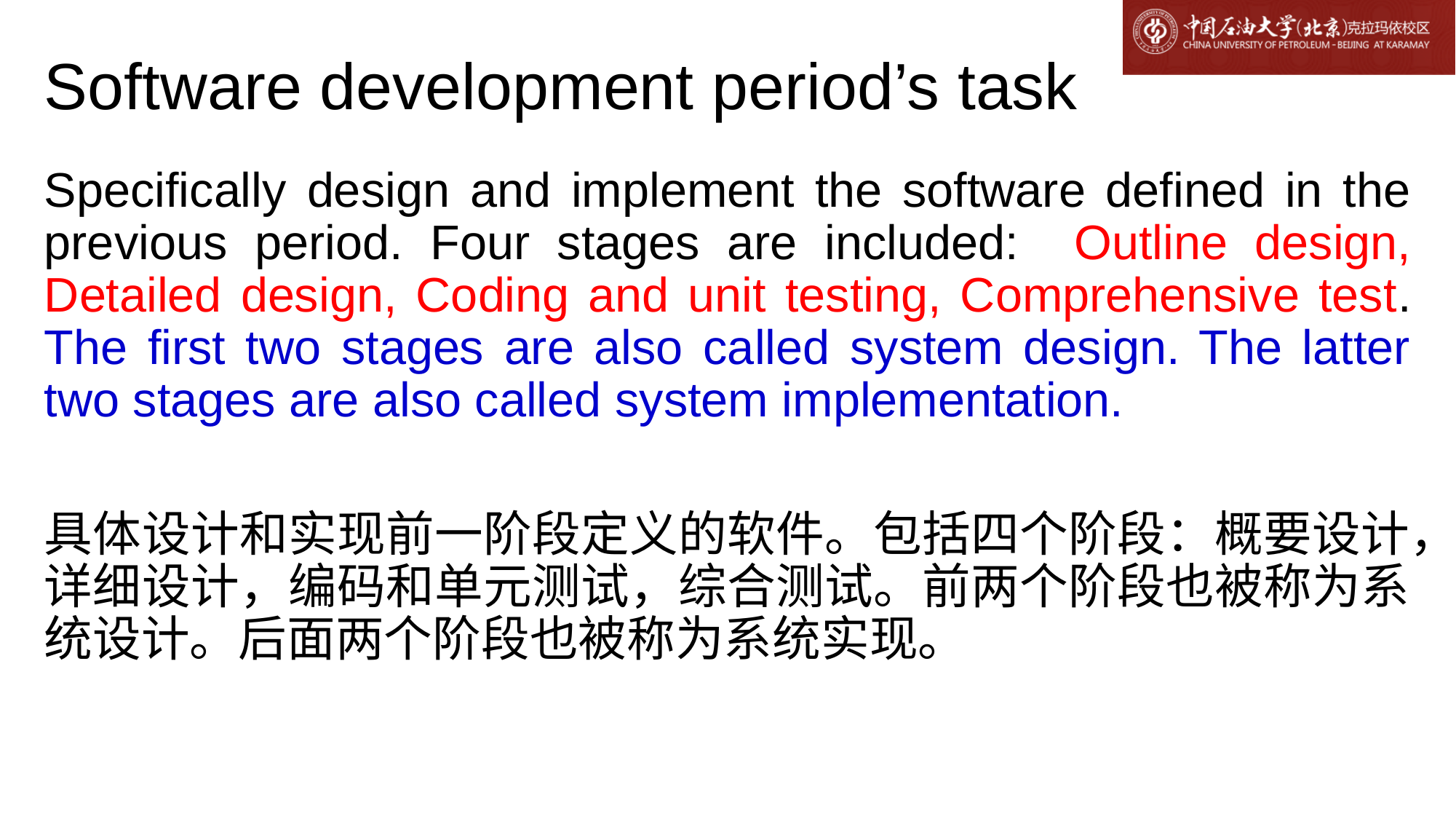

# Software development period’s task
Specifically design and implement the software defined in the previous period. Four stages are included:  Outline design, Detailed design, Coding and unit testing, Comprehensive test. The first two stages are also called system design. The latter two stages are also called system implementation.

具体设计和实现前一阶段定义的软件。包括四个阶段：概要设计，详细设计，编码和单元测试，综合测试。前两个阶段也被称为系统设计。后面两个阶段也被称为系统实现。